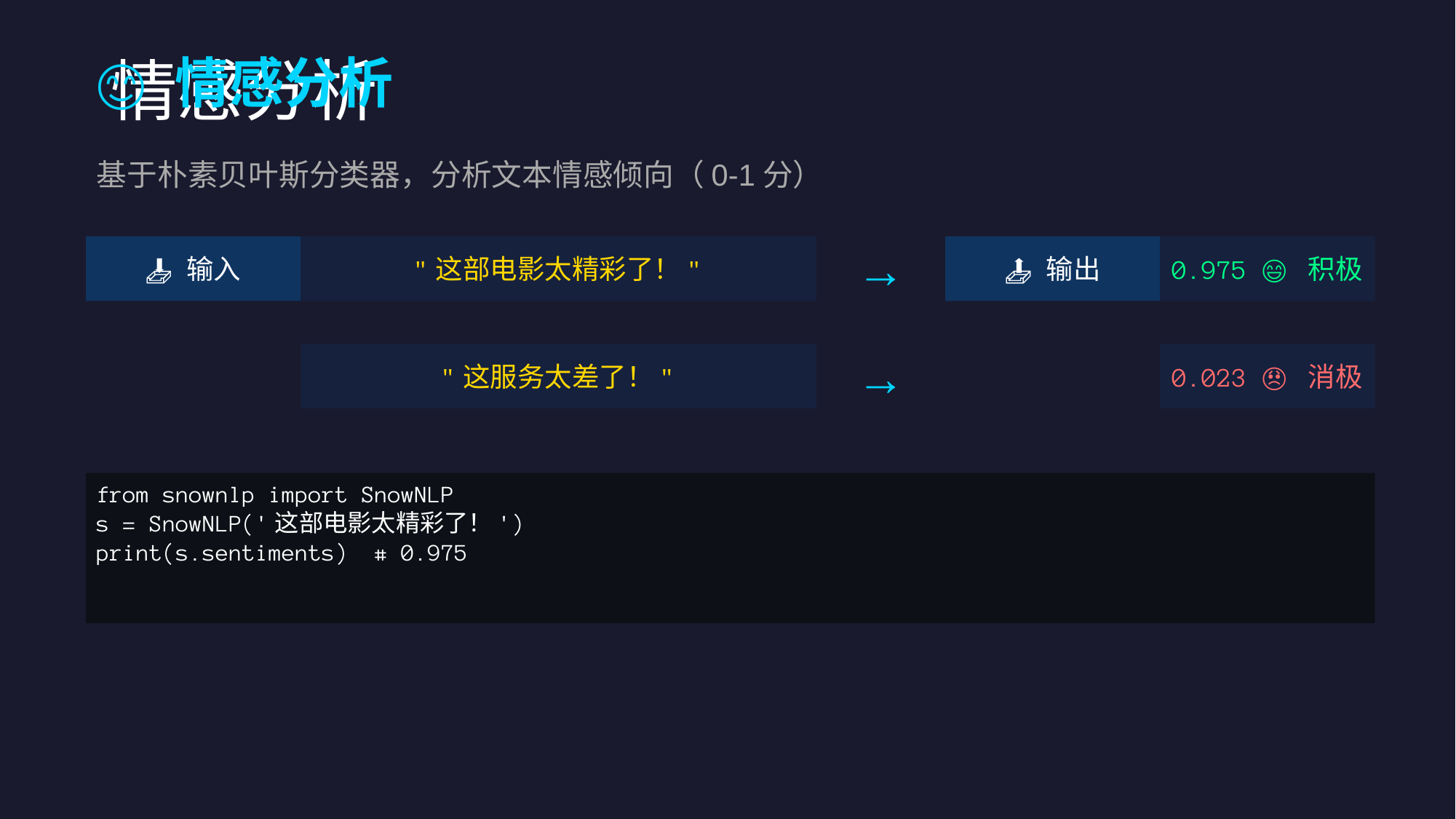

😊 情感分析
# 情感分析
基于朴素贝叶斯分类器，分析文本情感倾向（0-1分）
📥 输入
"这部电影太精彩了！"
→
📤 输出
0.975 😄 积极
"这服务太差了！"
→
0.023 😞 消极
from snownlp import SnowNLP
s = SnowNLP('这部电影太精彩了！')
print(s.sentiments)  # 0.975